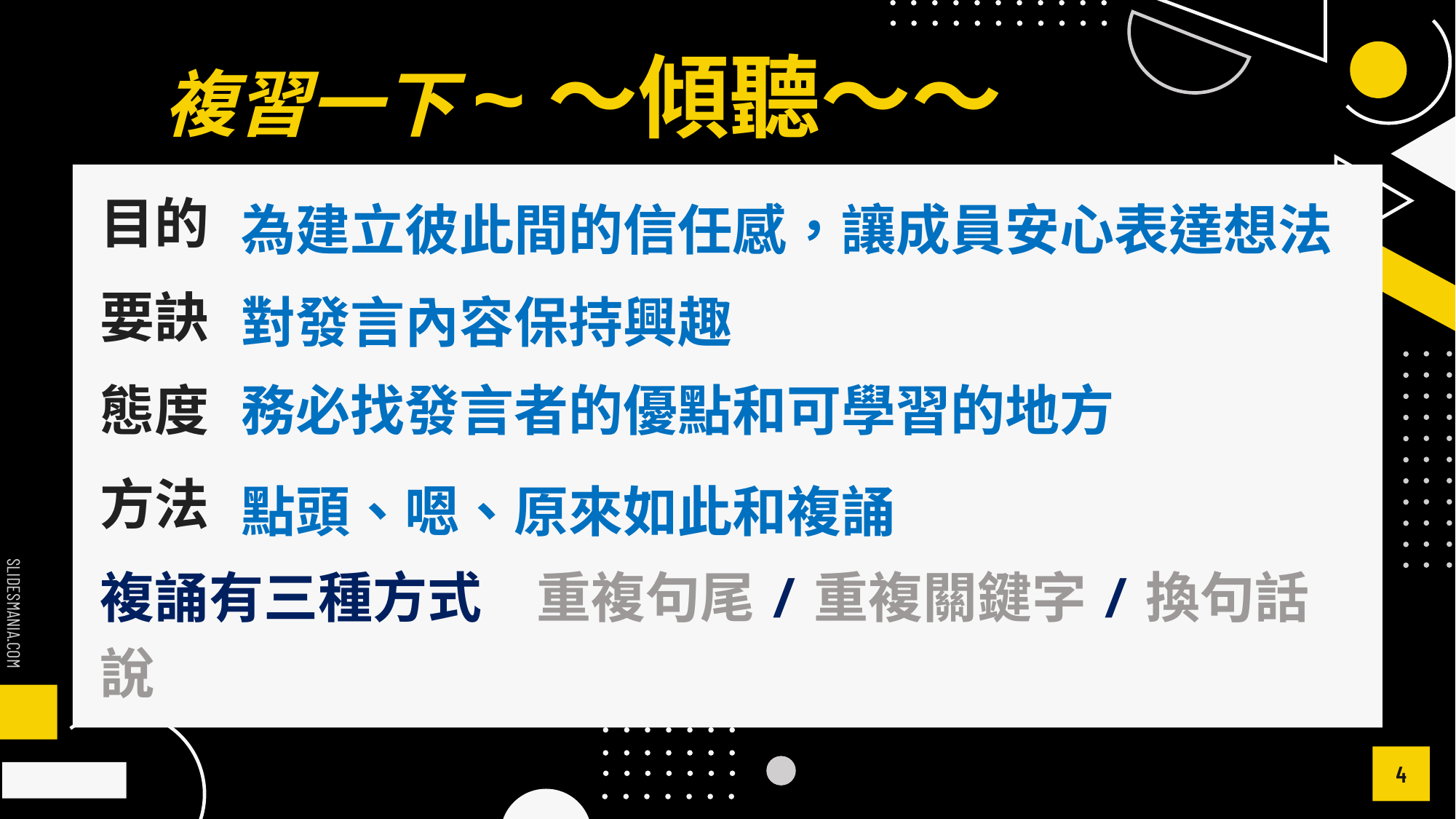

# 複習一下~～傾聽～～
目的是為建立彼此間的信任感，讓成員安心地表達
要訣是對發言內容保持興趣
態度是務必找發言者的優點和可學習的地方
方法是點頭、嗯、原來如此和複誦
複誦有三種方式「重複句尾/重複關鍵字/換句話說」
為建立彼此間的信任感，讓成員安心表達想法
對發言內容保持興趣
務必找發言者的優點和可學習的地方
點頭、嗯、原來如此和複誦
4